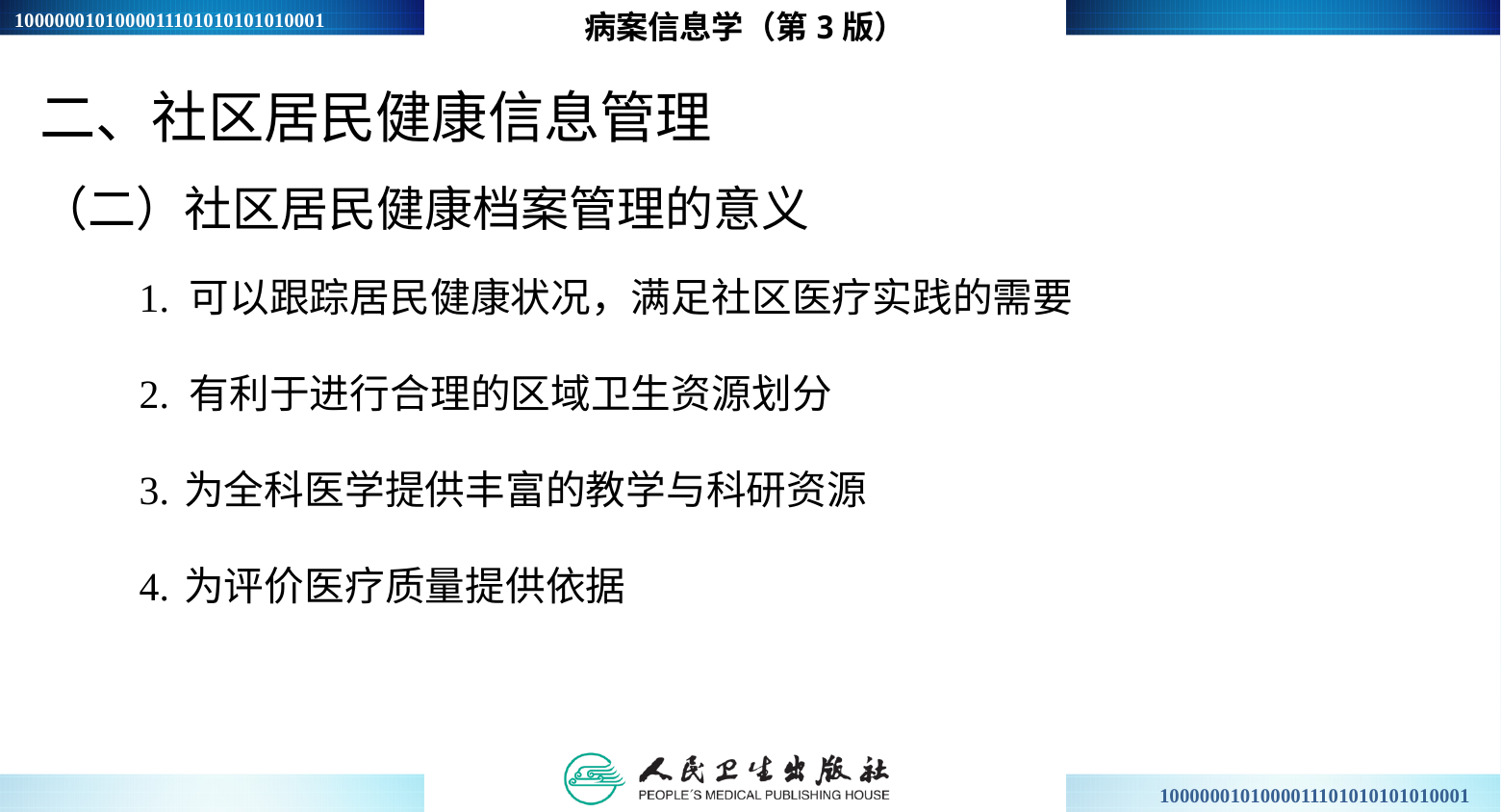

病案信息学（第3版）
二、社区居民健康信息管理
（二）社区居民健康档案管理的意义
1. 可以跟踪居民健康状况，满足社区医疗实践的需要
2. 有利于进行合理的区域卫生资源划分
3.	为全科医学提供丰富的教学与科研资源
4.	为评价医疗质量提供依据